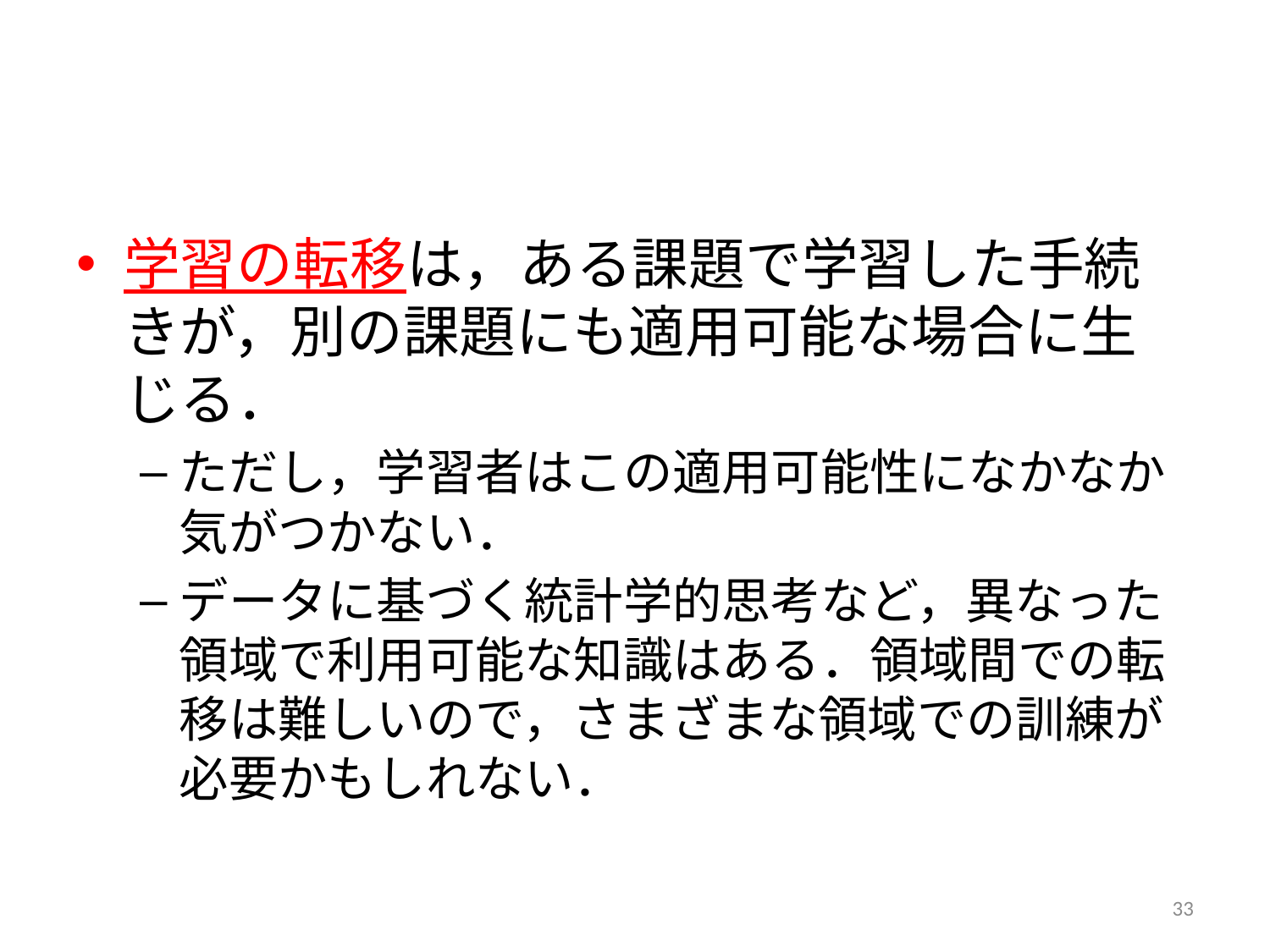

#
学習の転移は，ある課題で学習した手続きが，別の課題にも適用可能な場合に生じる．
ただし，学習者はこの適用可能性になかなか気がつかない．
データに基づく統計学的思考など，異なった領域で利用可能な知識はある．領域間での転移は難しいので，さまざまな領域での訓練が必要かもしれない．
33